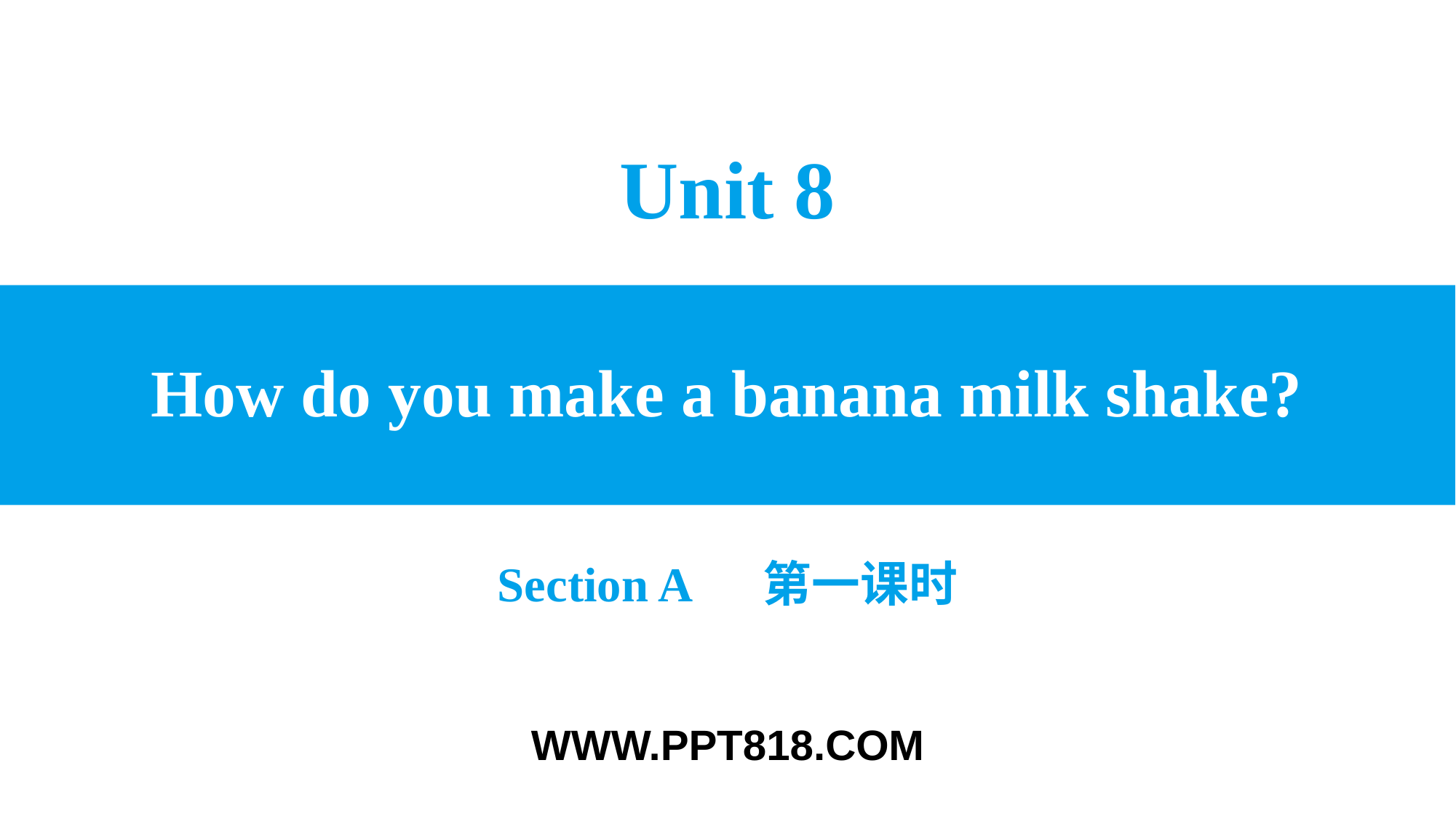

Unit 8
# How do you make a banana milk shake?
Section A     第一课时
WWW.PPT818.COM